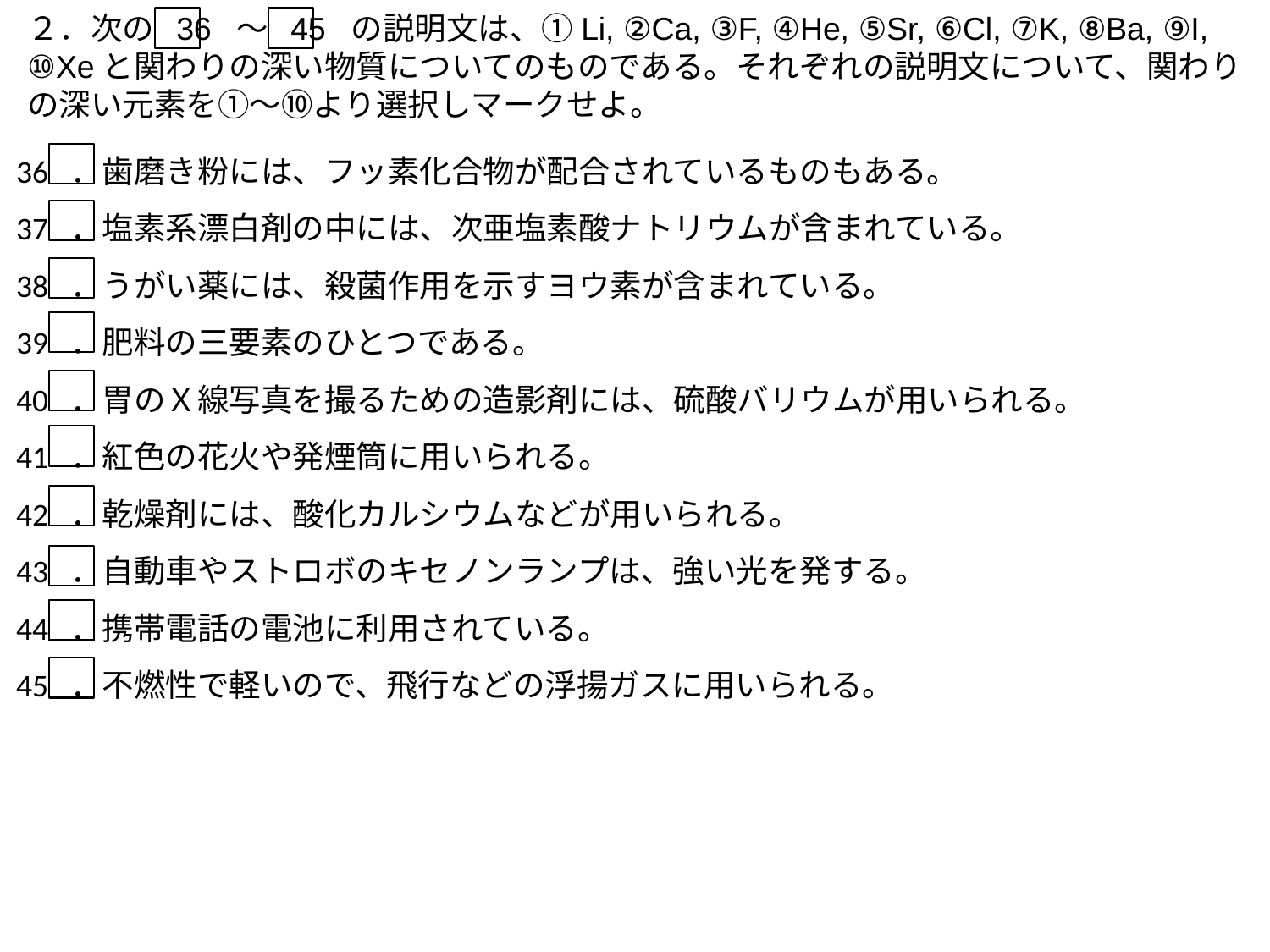

２．次の  36  ～  45  の説明文は、①Li, ②Ca, ③F, ④He, ⑤Sr, ⑥Cl, ⑦K, ⑧Ba, ⑨I, ⑩Xeと関わりの深い物質についてのものである。それぞれの説明文について、関わりの深い元素を①～⑩より選択しマークせよ。

36  ．歯磨き粉には、フッ素化合物が配合されているものもある。
37  ．塩素系漂白剤の中には、次亜塩素酸ナトリウムが含まれている。
38  ．うがい薬には、殺菌作用を示すヨウ素が含まれている。
39  ．肥料の三要素のひとつである。
40  ．胃のＸ線写真を撮るための造影剤には、硫酸バリウムが用いられる。
41  ．紅色の花火や発煙筒に用いられる。
42  ．乾燥剤には、酸化カルシウムなどが用いられる。
43  ．自動車やストロボのキセノンランプは、強い光を発する。
44  ．携帯電話の電池に利用されている。
45  ．不燃性で軽いので、飛行などの浮揚ガスに用いられる。